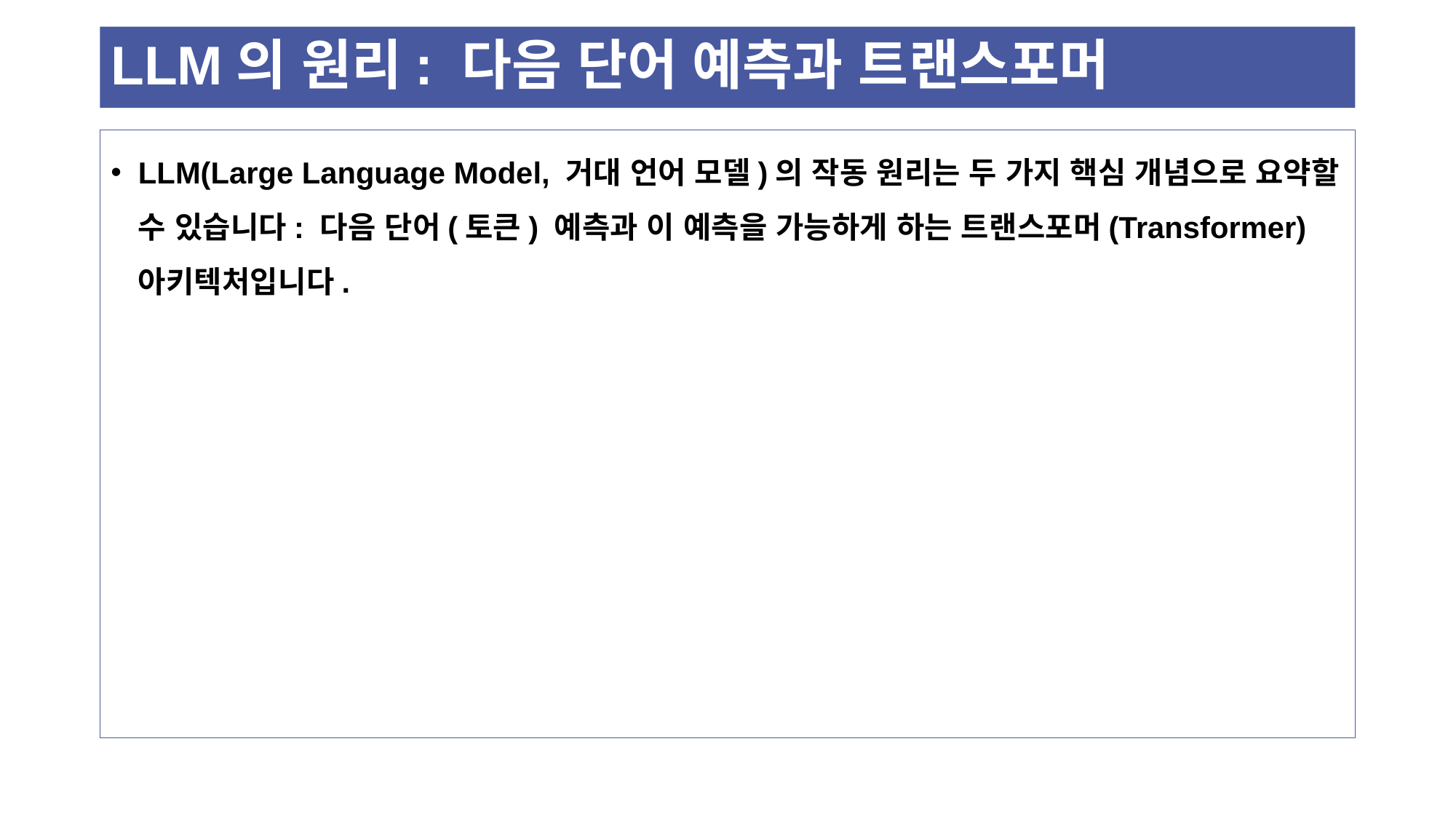

# LLM의 원리: 다음 단어 예측과 트랜스포머
LLM(Large Language Model, 거대 언어 모델)의 작동 원리는 두 가지 핵심 개념으로 요약할 수 있습니다: 다음 단어(토큰) 예측과 이 예측을 가능하게 하는 트랜스포머(Transformer) 아키텍처입니다.